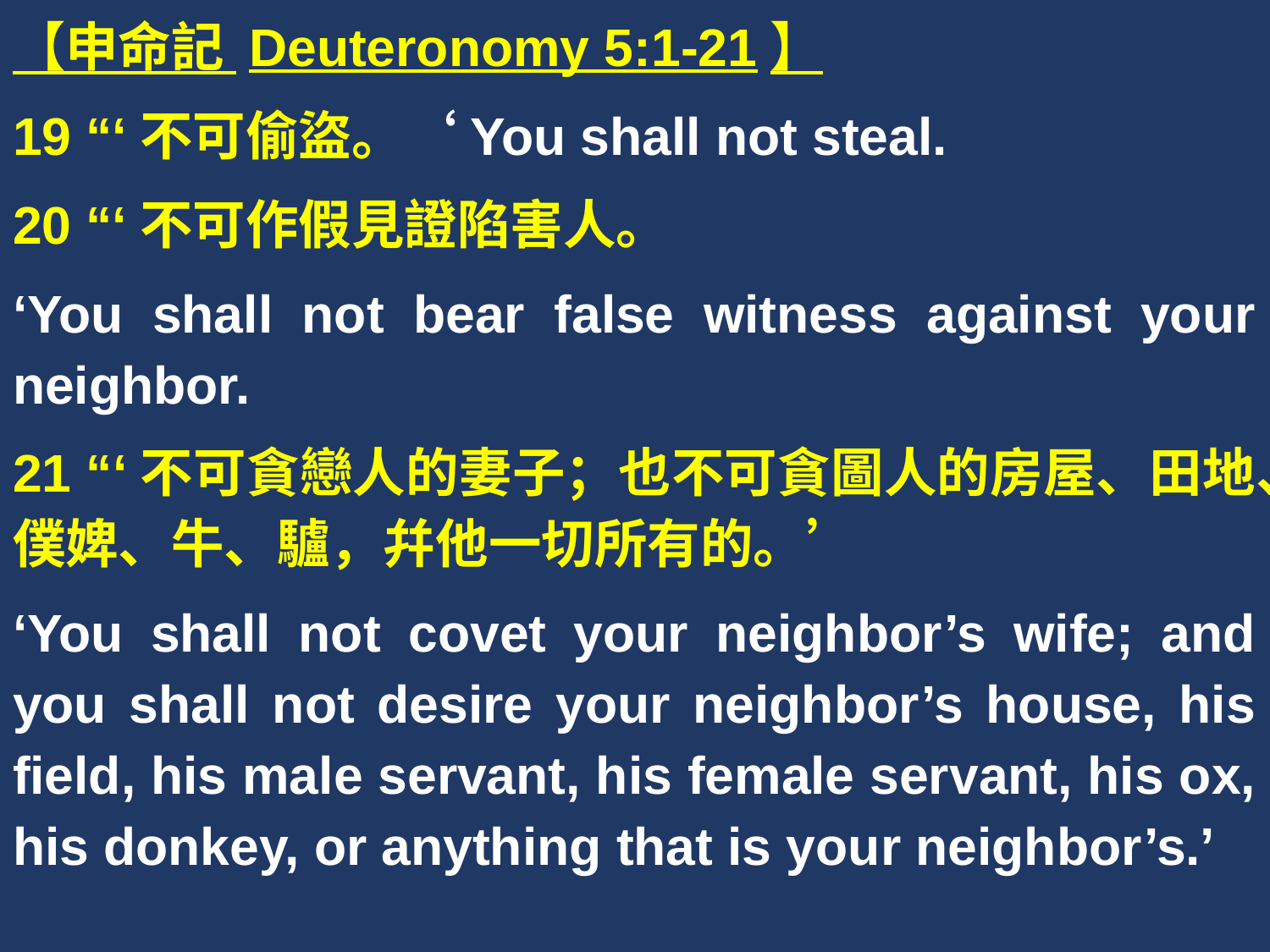

【申命記 Deuteronomy 5:1-21】
19 “‘不可偷盜。‘You shall not steal.
20 “‘不可作假見證陷害人。
‘You shall not bear false witness against your neighbor.
21 “‘不可貪戀人的妻子；也不可貪圖人的房屋、田地、僕婢、牛、驢，幷他一切所有的。’
‘You shall not covet your neighbor’s wife; and you shall not desire your neighbor’s house, his field, his male servant, his female servant, his ox, his donkey, or anything that is your neighbor’s.’